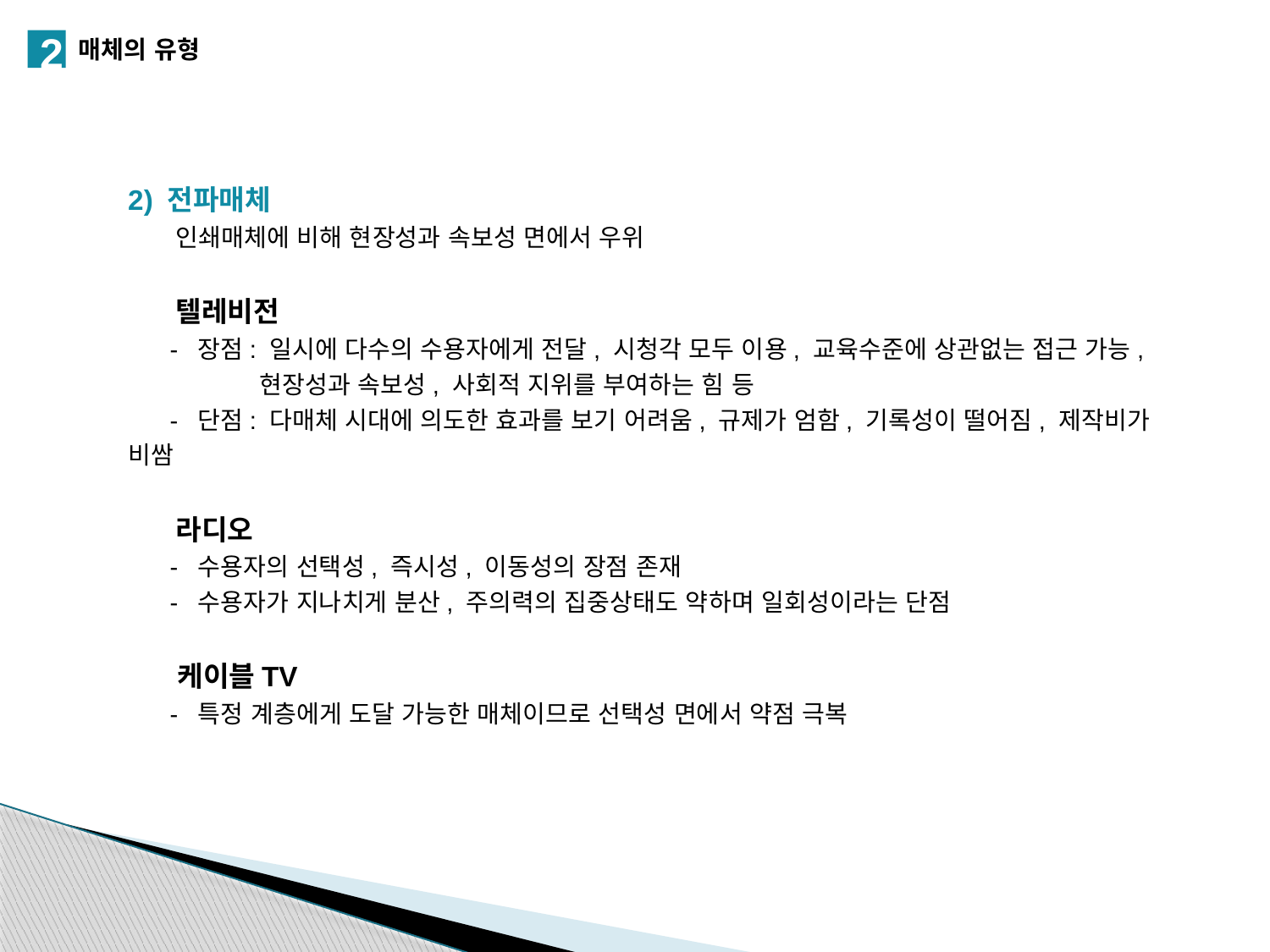

2
매체의 유형

2) 전파매체
      인쇄매체에 비해 현장성과 속보성 면에서 우위

      텔레비전
      -  장점: 일시에 다수의 수용자에게 전달, 시청각 모두 이용, 교육수준에 상관없는 접근 가능,
                  현장성과 속보성, 사회적 지위를 부여하는 힘 등
      -  단점: 다매체 시대에 의도한 효과를 보기 어려움, 규제가 엄함, 기록성이 떨어짐, 제작비가 비쌈

      라디오
      -  수용자의 선택성, 즉시성, 이동성의 장점 존재
      -  수용자가 지나치게 분산, 주의력의 집중상태도 약하며 일회성이라는 단점

      케이블TV
      -  특정 계층에게 도달 가능한 매체이므로 선택성 면에서 약점 극복